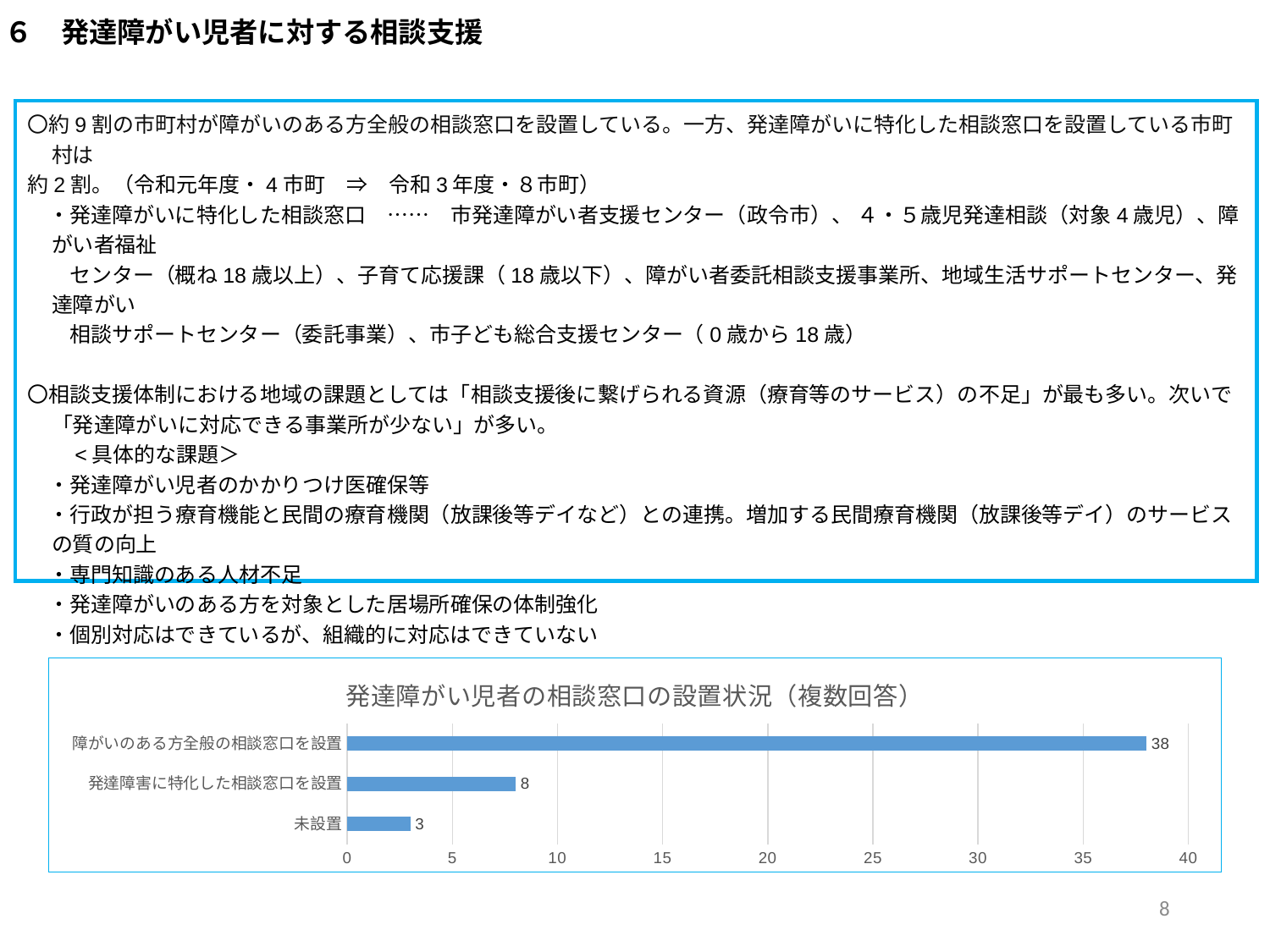

# ６　発達障がい児者に対する相談支援
〇約9割の市町村が障がいのある方全般の相談窓口を設置している。一方、発達障がいに特化した相談窓口を設置している市町村は
約2割。（令和元年度・4市町　⇒　令和3年度・８市町）
　・発達障がいに特化した相談窓口　……　市発達障がい者支援センター（政令市）、 ４・５歳児発達相談（対象4歳児）、障がい者福祉
　　センター（概ね18歳以上）、子育て応援課（18歳以下）、障がい者委託相談支援事業所、地域生活サポートセンター、発達障がい
　　相談サポートセンター（委託事業）、市子ども総合支援センター（0歳から18歳）

〇相談支援体制における地域の課題としては「相談支援後に繋げられる資源（療育等のサービス）の不足」が最も多い。次いで「発達障がいに対応できる事業所が少ない」が多い。
　　<具体的な課題＞
　・発達障がい児者のかかりつけ医確保等
　・行政が担う療育機能と民間の療育機関（放課後等デイなど）との連携。増加する民間療育機関（放課後等デイ）のサービスの質の向上
　・専門知識のある人材不足
　・発達障がいのある方を対象とした居場所確保の体制強化
　・個別対応はできているが、組織的に対応はできていない

### Chart: 発達障がい児者の相談窓口の設置状況（複数回答）

| Category |  |
|---|---|
| 未設置 | 3.0 |
| 発達障害に特化した相談窓口を設置 | 8.0 |
| 障がいのある方全般の相談窓口を設置 | 38.0 |
8